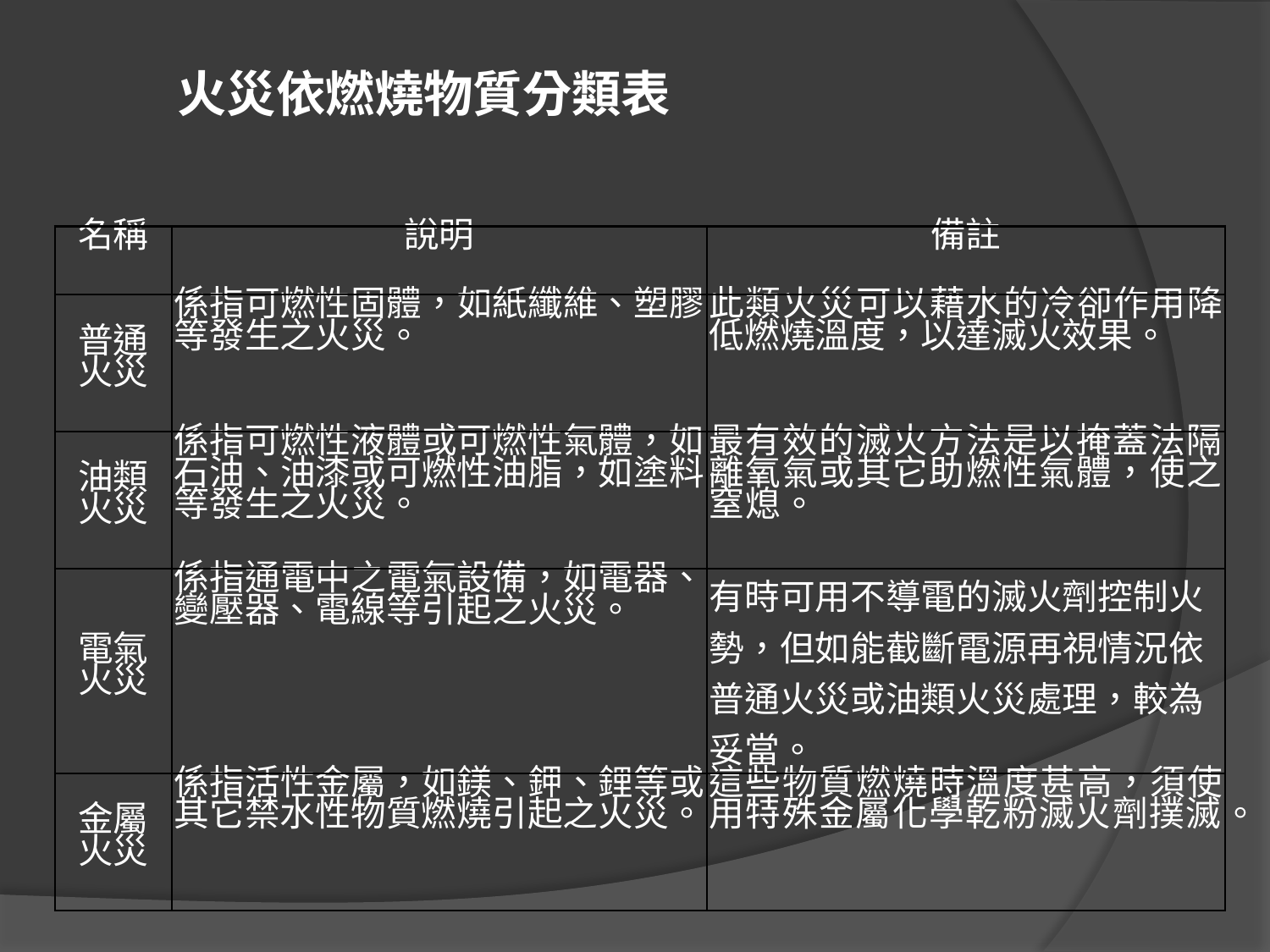

火災依燃燒物質分類表
| 名稱 | 說明 | 備註 |
| --- | --- | --- |
| 普通 火災 | 係指可燃性固體，如紙纖維、塑膠等發生之火災。 | 此類火災可以藉水的冷卻作用降低燃燒溫度，以達滅火效果。 |
| 油類 火災 | 係指可燃性液體或可燃性氣體，如石油、油漆或可燃性油脂，如塗料等發生之火災。 | 最有效的滅火方法是以掩蓋法隔離氧氣或其它助燃性氣體，使之窒熄。 |
| 電氣 火災 | 係指通電中之電氣設備，如電器、變壓器、電線等引起之火災。 | 有時可用不導電的滅火劑控制火勢，但如能截斷電源再視情況依普通火災或油類火災處理，較為妥當。 |
| 金屬 火災 | 係指活性金屬，如鎂、鉀、鋰等或其它禁水性物質燃燒引起之火災。 | 這些物質燃燒時溫度甚高，須使用特殊金屬化學乾粉滅火劑撲滅。 |